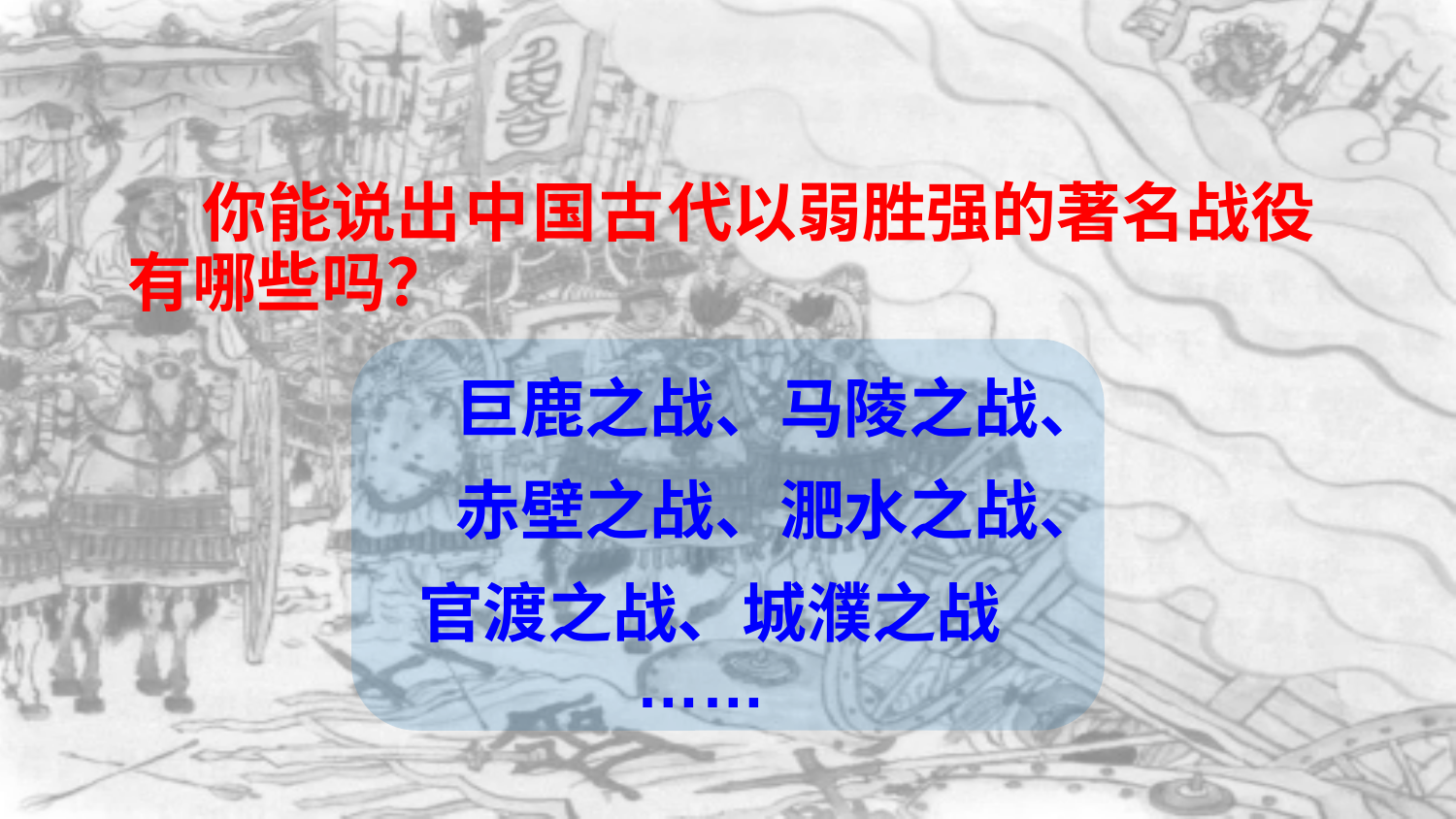

你能说出中国古代以弱胜强的著名战役有哪些吗？

    巨鹿之战、马陵之战、
    赤壁之战、淝水之战、
官渡之战、城濮之战
……